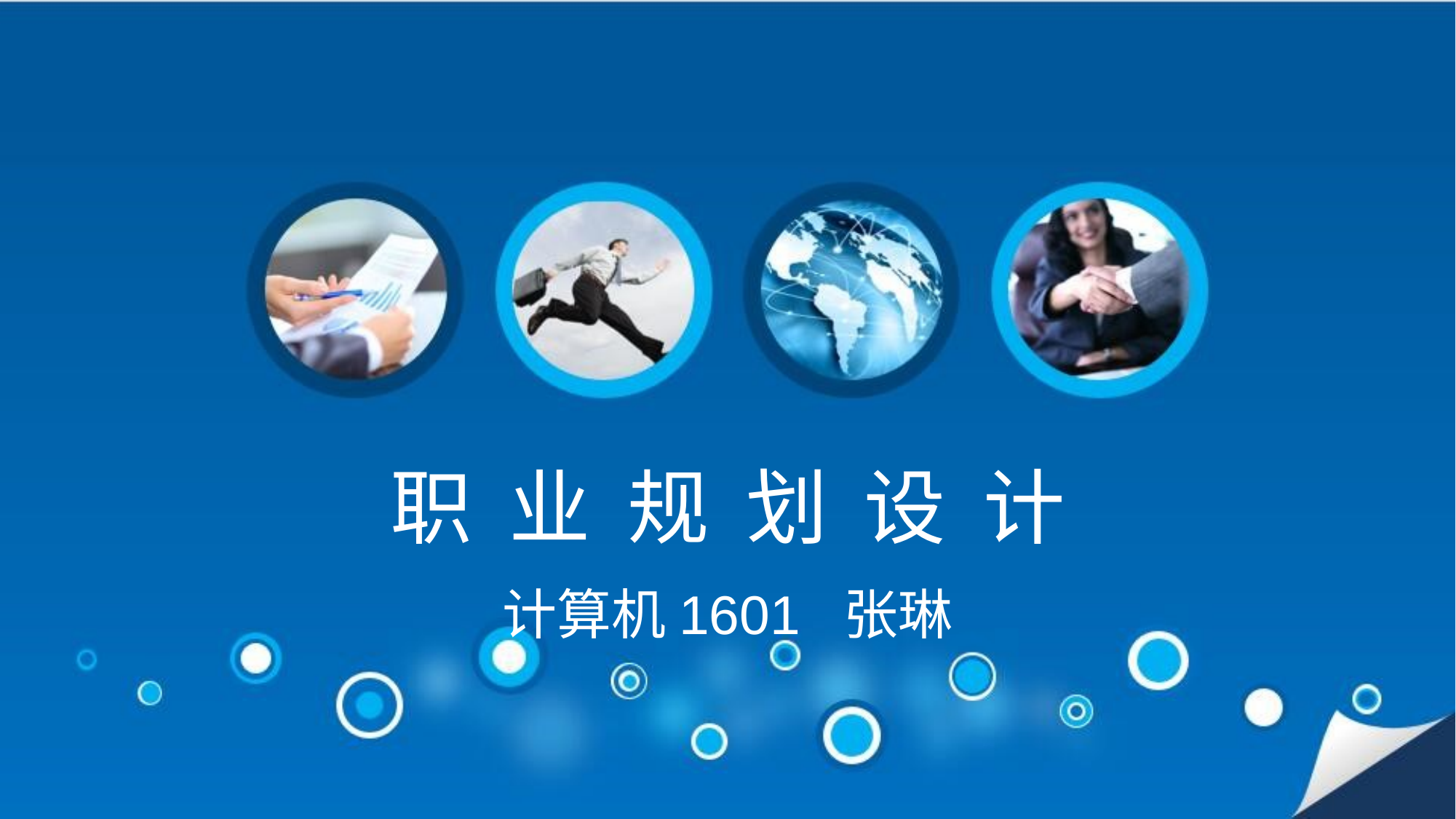

# 职  业  规  划  设  计
计算机1601  张琳